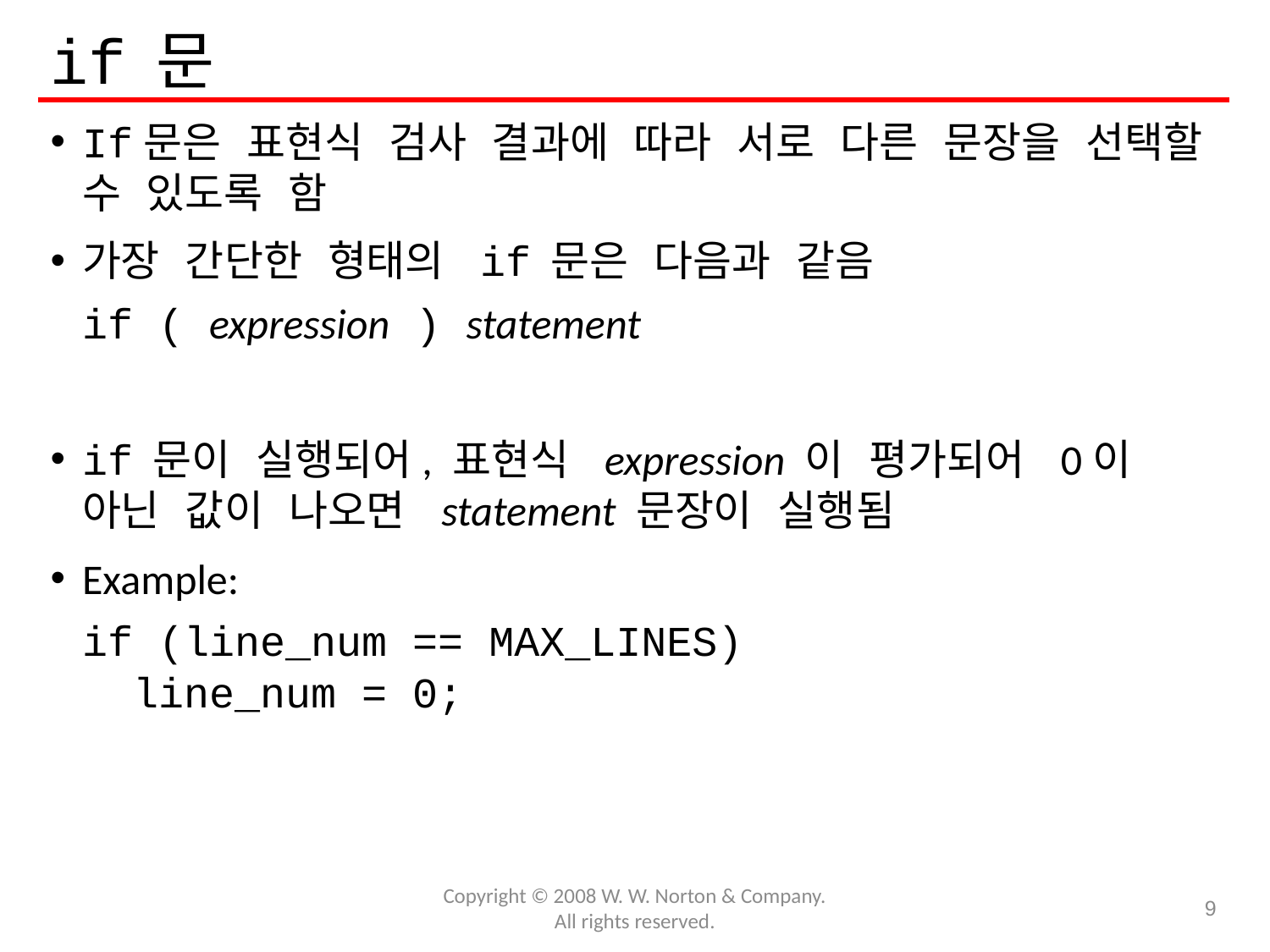

# if 문
If문은 표현식 검사 결과에 따라 서로 다른 문장을 선택할 수 있도록 함
가장 간단한 형태의 if 문은 다음과 같음
	if ( expression ) statement

if 문이 실행되어, 표현식 expression 이 평가되어 0이 아닌 값이 나오면 statement 문장이 실행됨
Example:
	if (line_num == MAX_LINES)
	  line_num = 0;

Copyright © 2008 W. W. Norton & Company.
All rights reserved.
9